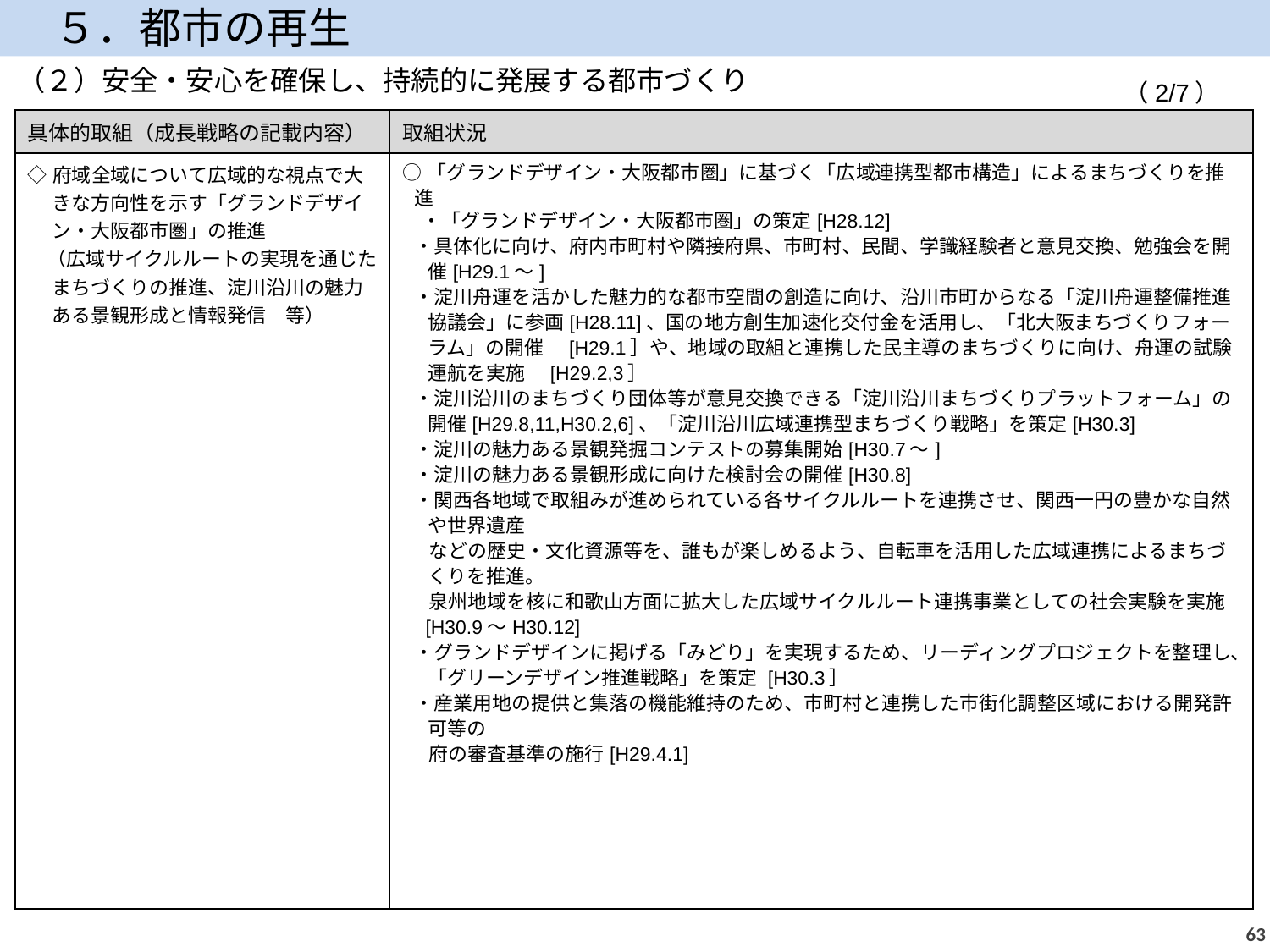

５．都市の再生
（２）安全・安心を確保し、持続的に発展する都市づくり
（2/7）
| 具体的取組（成長戦略の記載内容） | 取組状況 |
| --- | --- |
| ◇府域全域について広域的な視点で大きな方向性を示す「グランドデザイン・大阪都市圏」の推進 　（広域サイクルルートの実現を通じたまちづくりの推進、淀川沿川の魅力ある景観形成と情報発信　等） | ○「グランドデザイン・大阪都市圏」に基づく「広域連携型都市構造」によるまちづくりを推進 　・「グランドデザイン・大阪都市圏」の策定[H28.12] ・具体化に向け、府内市町村や隣接府県、市町村、民間、学識経験者と意見交換、勉強会を開催[H29.1～] ・淀川舟運を活かした魅力的な都市空間の創造に向け、沿川市町からなる「淀川舟運整備推進協議会」に参画[H28.11]、国の地方創生加速化交付金を活用し、「北大阪まちづくりフォーラム」の開催　[H29.1］や、地域の取組と連携した民主導のまちづくりに向け、舟運の試験運航を実施　[H29.2,3］ ・淀川沿川のまちづくり団体等が意見交換できる「淀川沿川まちづくりプラットフォーム」の開催[H29.8,11,H30.2,6]、「淀川沿川広域連携型まちづくり戦略」を策定[H30.3] ・淀川の魅力ある景観発掘コンテストの募集開始[H30.7～] ・淀川の魅力ある景観形成に向けた検討会の開催[H30.8] ・関西各地域で取組みが進められている各サイクルルートを連携させ、関西一円の豊かな自然や世界遺産 などの歴史・文化資源等を、誰もが楽しめるよう、自転車を活用した広域連携によるまちづくりを推進。 泉州地域を核に和歌山方面に拡大した広域サイクルルート連携事業としての社会実験を実施 [H30.9～H30.12] ・グランドデザインに掲げる「みどり」を実現するため、リーディングプロジェクトを整理し、「グリーンデザイン推進戦略」を策定 [H30.3］ ・産業用地の提供と集落の機能維持のため、市町村と連携した市街化調整区域における開発許可等の 府の審査基準の施行[H29.4.1] |
63